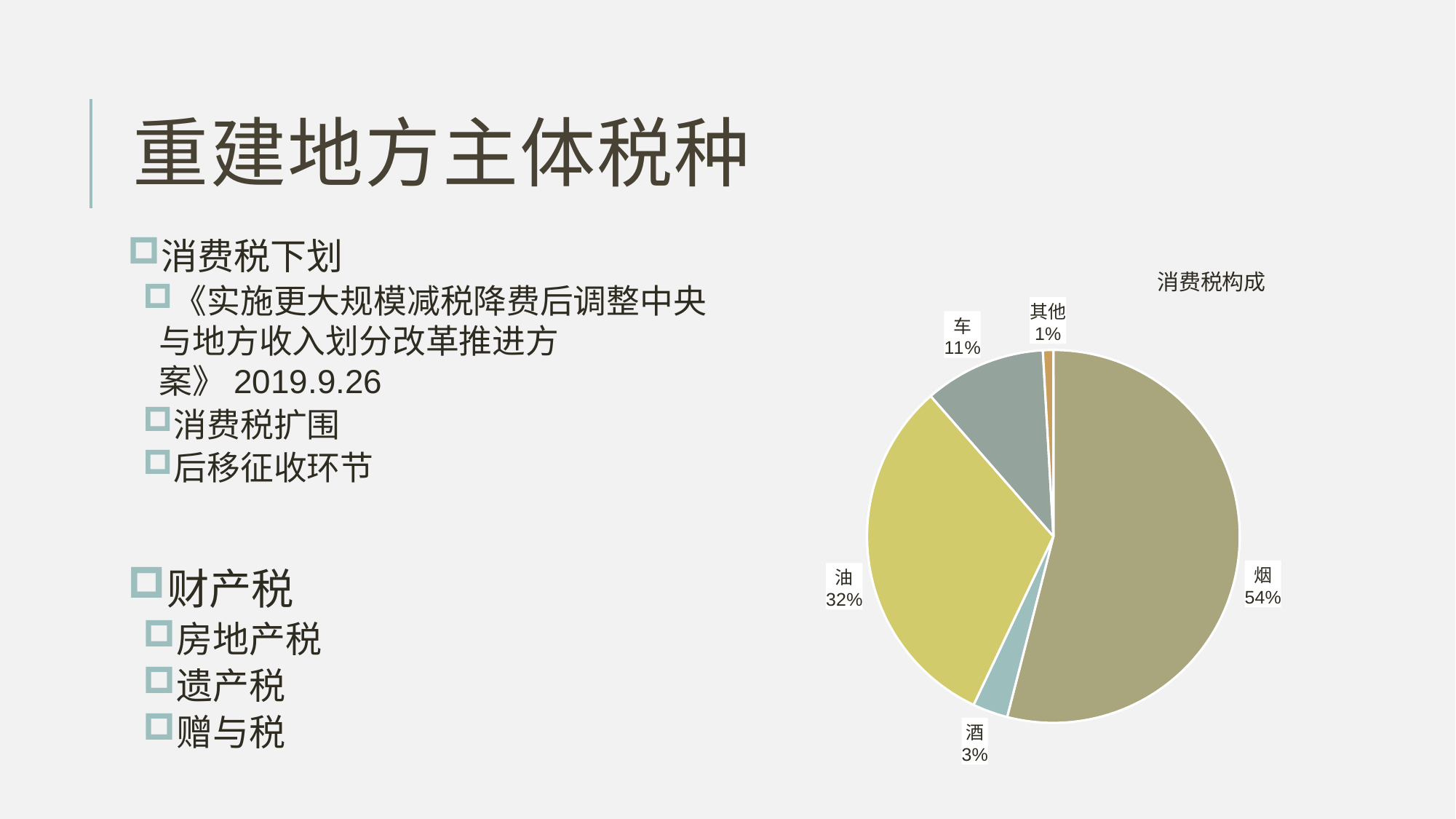

# 重建地方主体税种
消费税下划
《实施更大规模减税降费后调整中央与地方收入划分改革推进方案》2019.9.26
消费税扩围
后移征收环节

财产税
房地产税
遗产税
赠与税

### Chart: 消费税构成

| Category |  |
|---|---|
| 烟 | 53.9937422475935 |
| 酒 | 3.05115631923312 |
| 油 | 31.51754760667636 |
| 车 | 10.53403522697088 |
| 其他 | 0.90351859952615 |